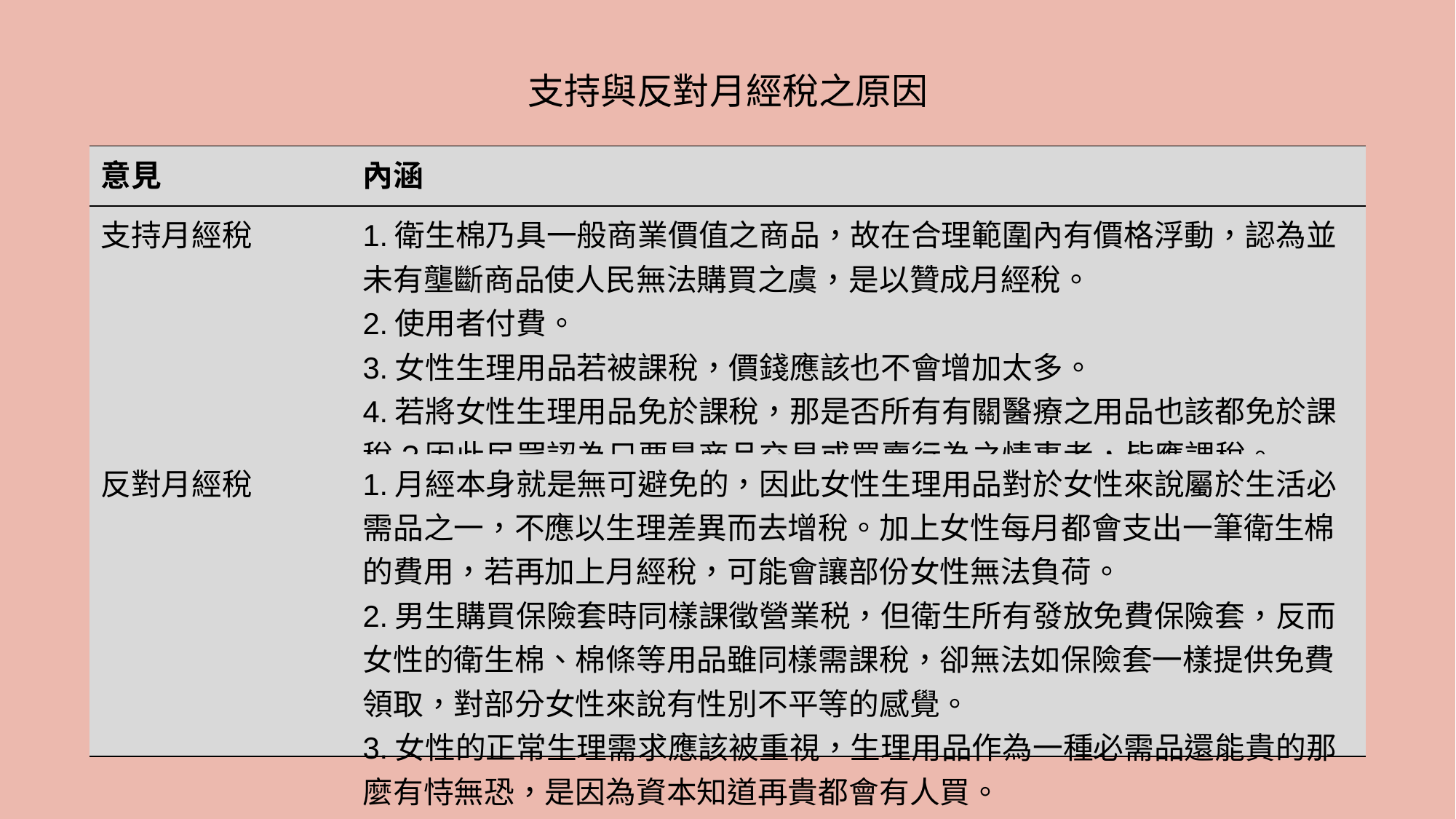

支持與反對月經稅之原因
| 意見 | 內涵 |
| --- | --- |
| 支持月經稅 | 1.衛生棉乃具一般商業價值之商品，故在合理範圍內有價格浮動，認為並未有壟斷商品使人民無法購買之虞，是以贊成月經稅。 2.使用者付費。 3.女性生理用品若被課稅，價錢應該也不會增加太多。 4.若將女性生理用品免於課稅，那是否所有有關醫療之用品也該都免於課稅?因此民眾認為只要是商品交易或買賣行為之情事者，皆應課稅。 |
| 反對月經稅 | 1.月經本身就是無可避免的，因此女性生理用品對於女性來說屬於生活必 需品之一，不應以生理差異而去增稅。加上女性每月都會支出一筆衛生棉 的費用，若再加上月經稅，可能會讓部份女性無法負荷。 2.男生購買保險套時同樣課徵營業税，但衛生所有發放免費保險套，反而女性的衛生棉、棉條等用品雖同樣需課稅，卻無法如保險套一樣提供免費領取，對部分女性來說有性別不平等的感覺。 3.女性的正常生理需求應該被重視，生理用品作為一種必需品還能貴的那麼有恃無恐，是因為資本知道再貴都會有人買。 |